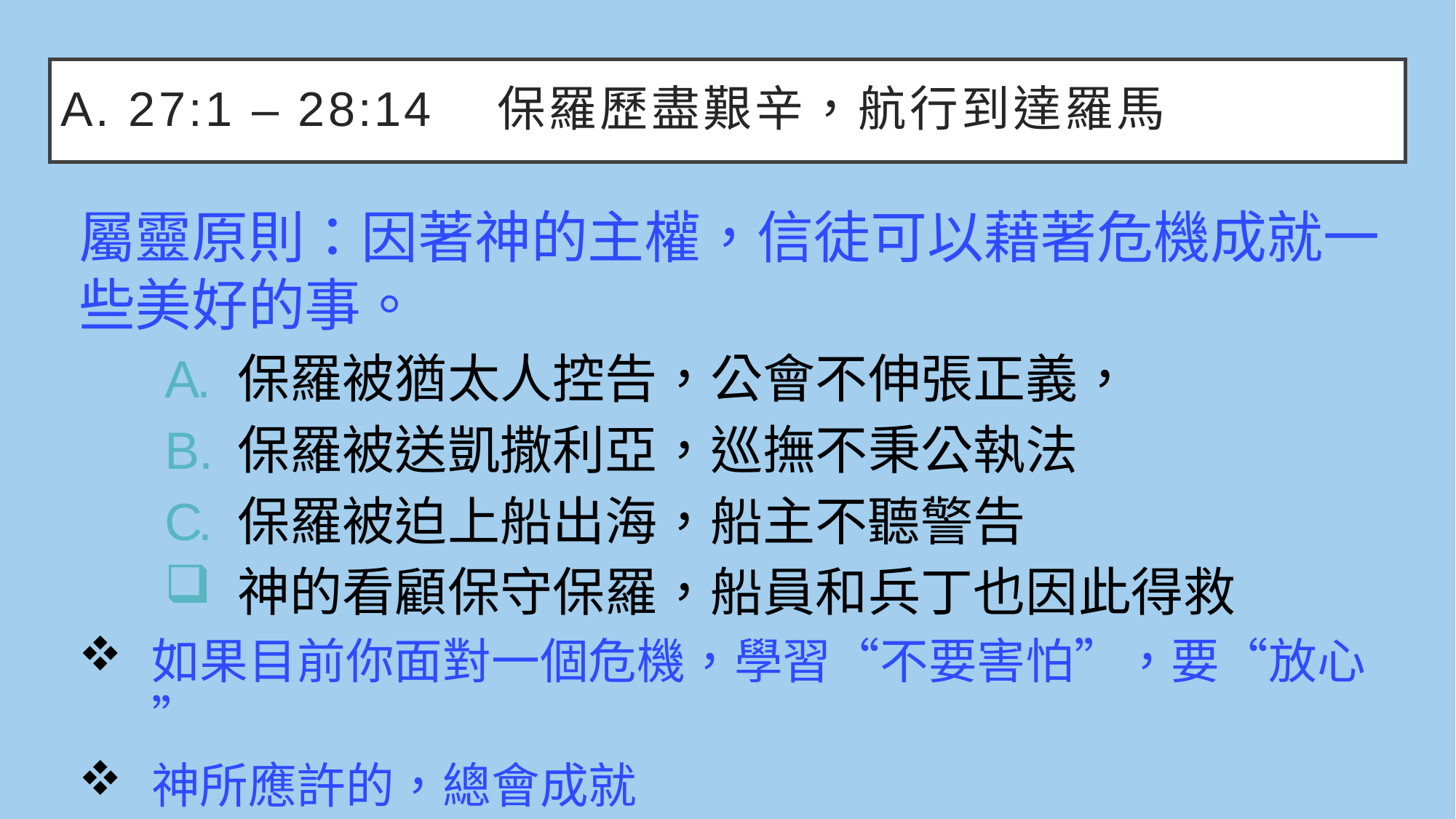

# A. 27:1 – 28:14	保羅歷盡艱辛，航行到達羅馬
屬靈原則：因著神的主權，信徒可以藉著危機成就一些美好的事。
保羅被猶太人控告，公會不伸張正義，
保羅被送凱撒利亞，巡撫不秉公執法
保羅被迫上船出海，船主不聽警告
神的看顧保守保羅，船員和兵丁也因此得救
如果目前你面對一個危機，學習“不要害怕”，要“放心”
神所應許的，總會成就